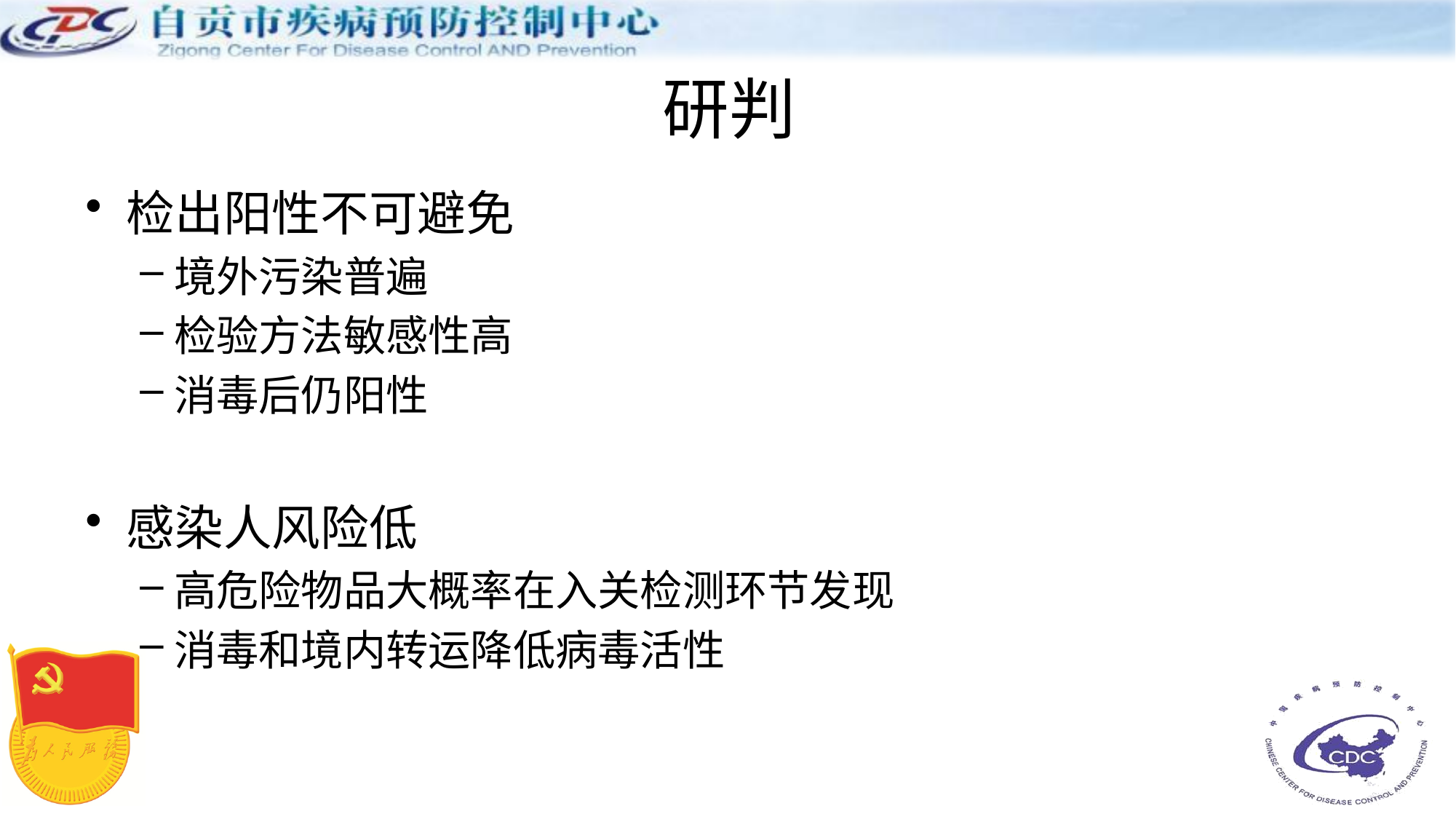

# 研判
检出阳性不可避免
境外污染普遍
检验方法敏感性高
消毒后仍阳性

感染人风险低
高危险物品大概率在入关检测环节发现
消毒和境内转运降低病毒活性